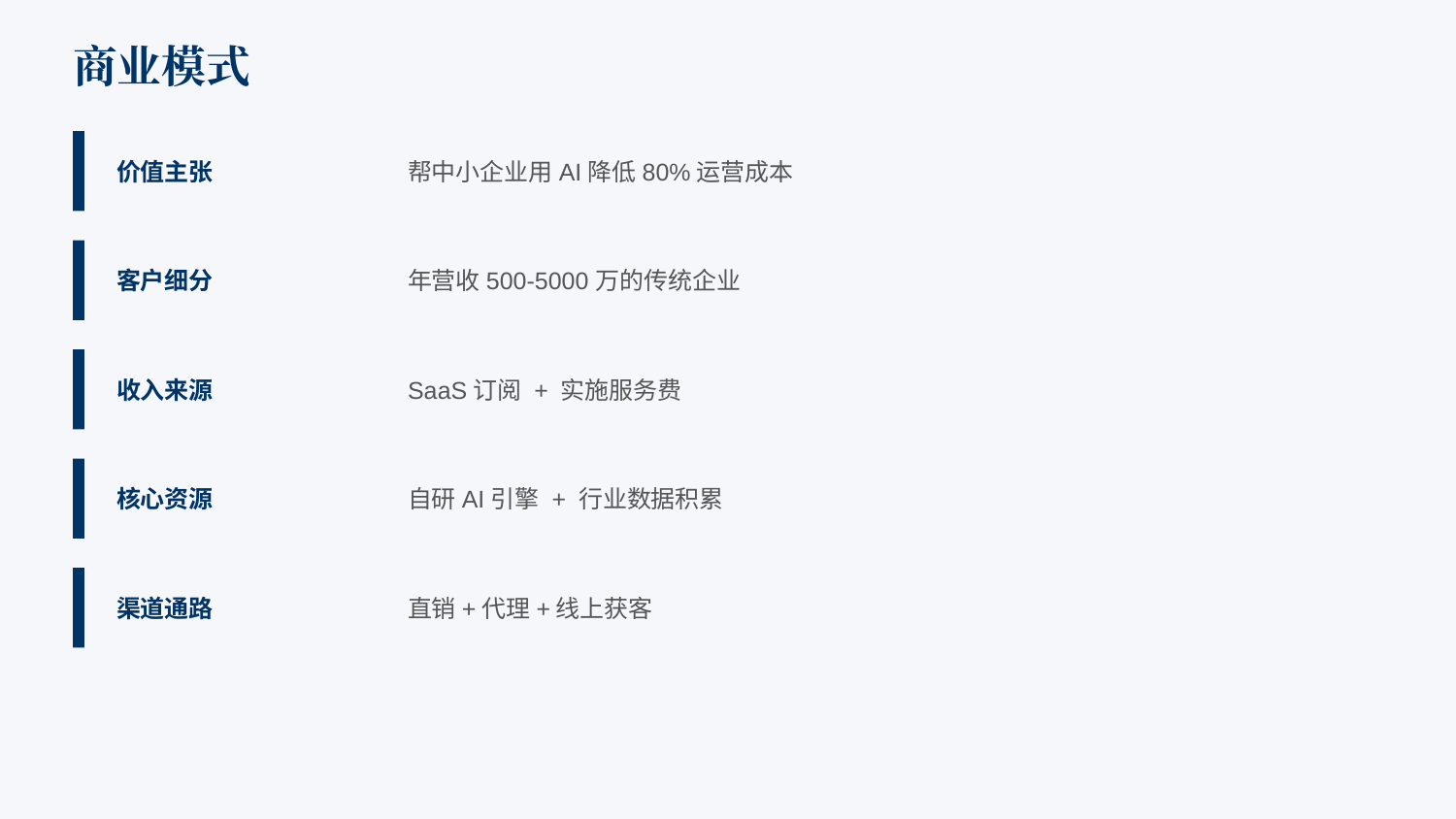

商业模式

价值主张
帮中小企业用AI降低80%运营成本

客户细分
年营收500-5000万的传统企业

收入来源
SaaS订阅 + 实施服务费

核心资源
自研AI引擎 + 行业数据积累

渠道通路
直销+代理+线上获客